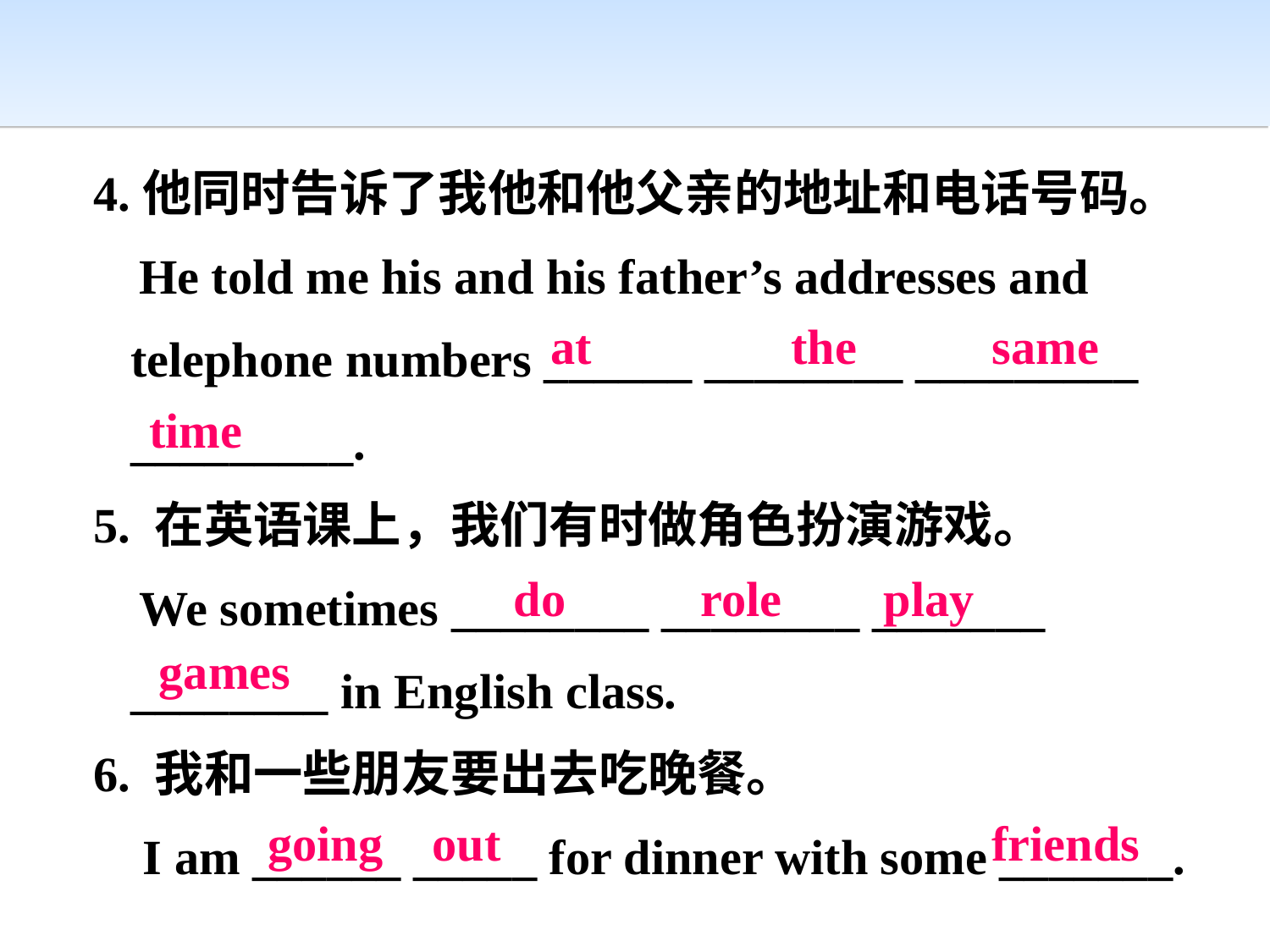

4.他同时告诉了我他和他父亲的地址和电话号码。
   He told me his and his father’s addresses and
   telephone numbers ______ ________ _________
   _________.
5. 在英语课上，我们有时做角色扮演游戏。
   We sometimes ________ ________ _______
   ________ in English class.
6. 我和一些朋友要出去吃晚餐。
    I am ______ _____ for dinner with some _______.
at
  the           same
 time
do           role
play
games
going    out                                        friends